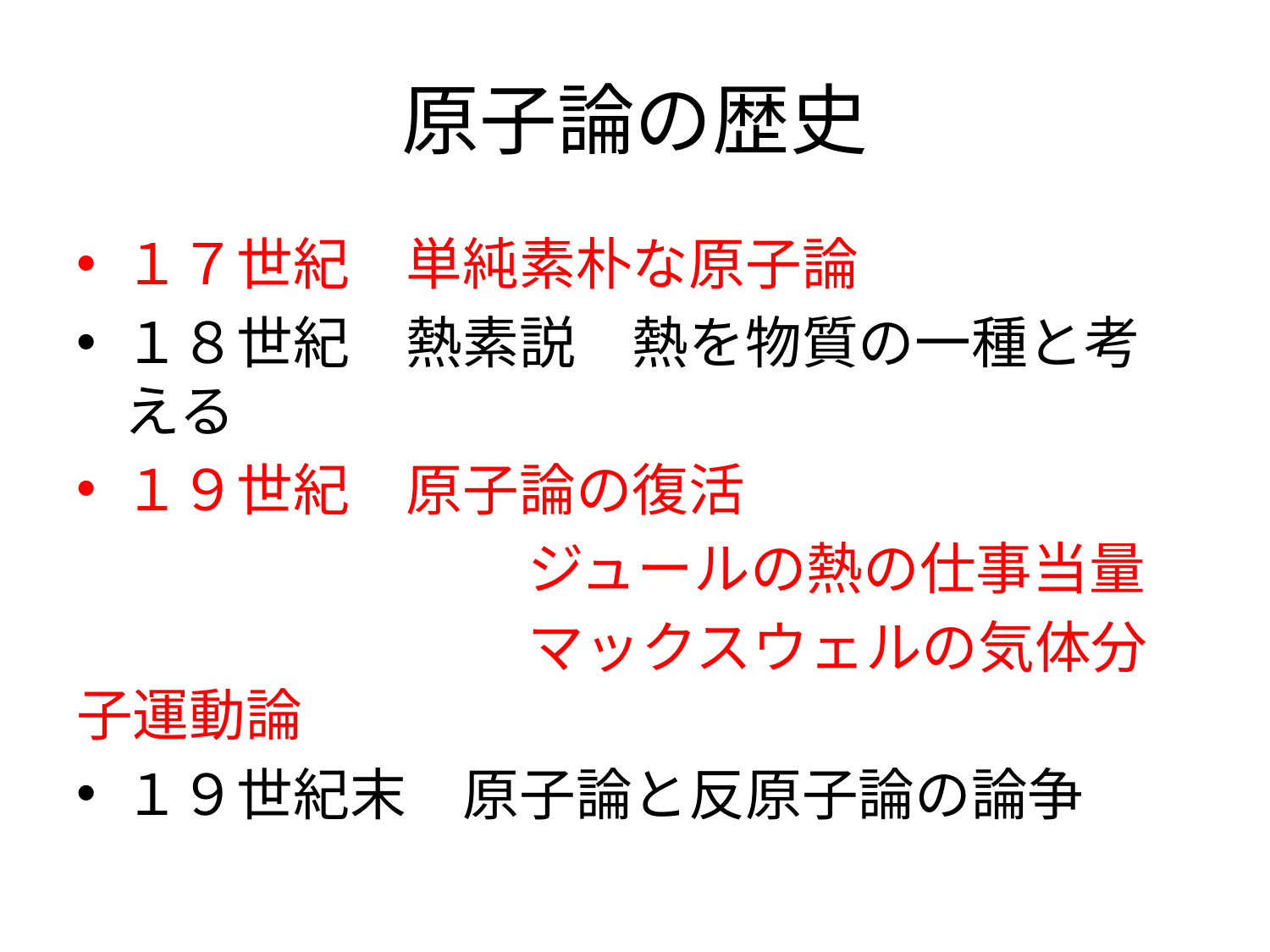

# 原子論の歴史
１７世紀　単純素朴な原子論
１８世紀　熱素説　熱を物質の一種と考える
１９世紀　原子論の復活
　　　　　　　　ジュールの熱の仕事当量
　　　　　　　　マックスウェルの気体分子運動論
１９世紀末　原子論と反原子論の論争